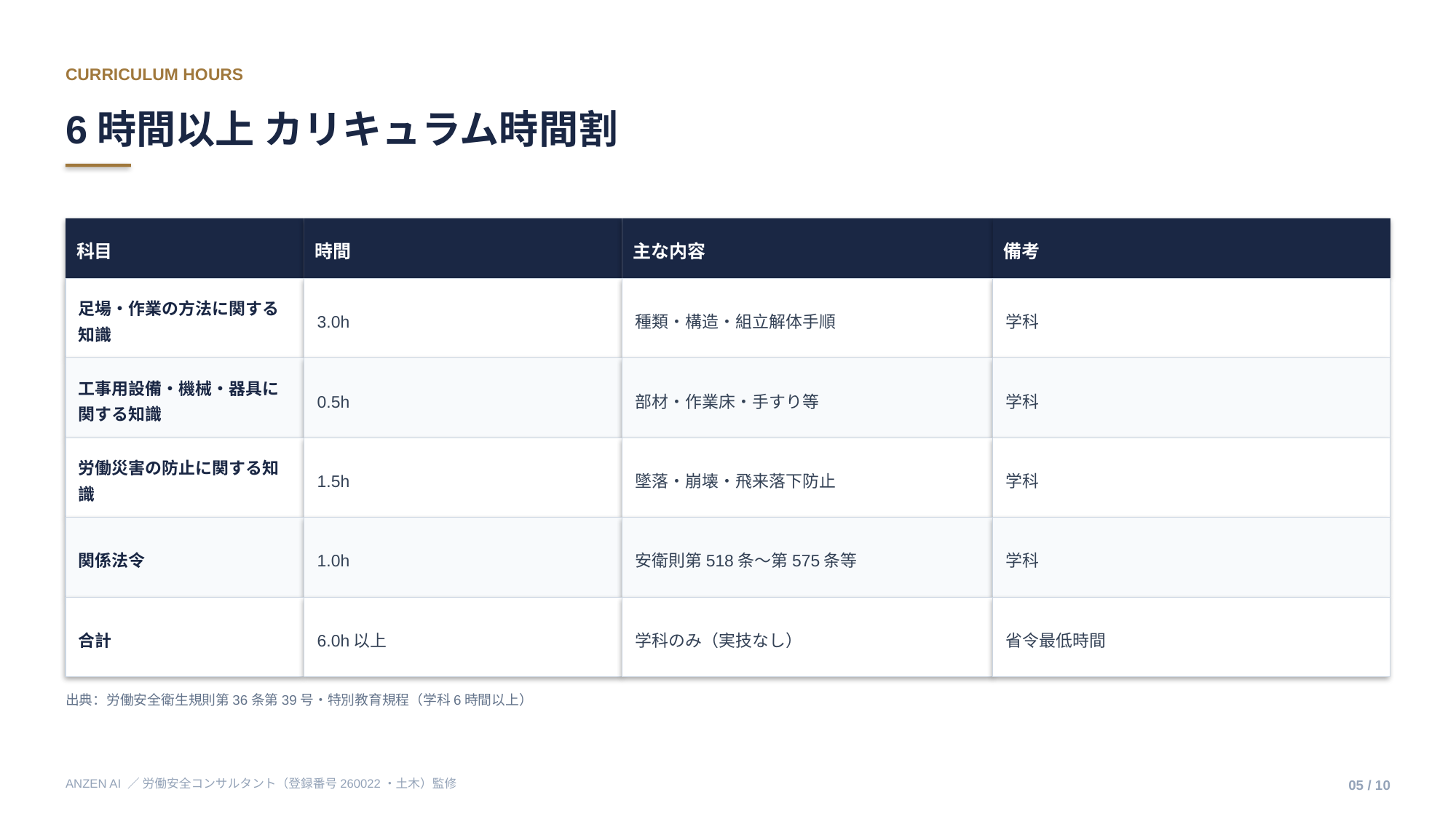

CURRICULUM HOURS
6時間以上 カリキュラム時間割

科目

時間

主な内容

備考

足場・作業の方法に関する知識

3.0h

種類・構造・組立解体手順

学科

工事用設備・機械・器具に関する知識

0.5h

部材・作業床・手すり等

学科

労働災害の防止に関する知識

1.5h

墜落・崩壊・飛来落下防止

学科

関係法令

1.0h

安衛則第518条〜第575条等

学科

合計

6.0h以上

学科のみ（実技なし）

省令最低時間
出典：労働安全衛生規則第36条第39号・特別教育規程（学科6時間以上）
ANZEN AI ／ 労働安全コンサルタント（登録番号260022・土木）監修
05 / 10